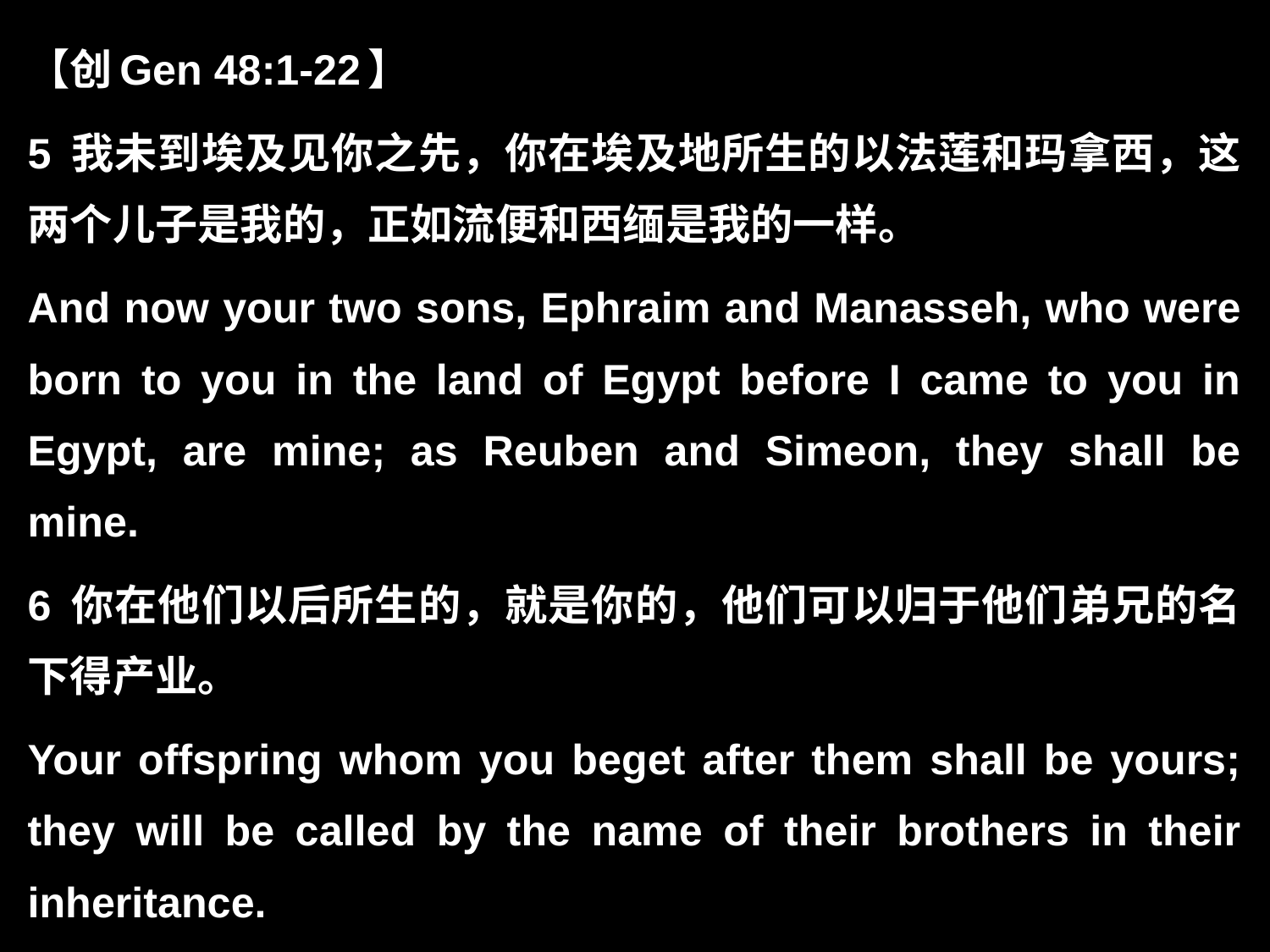

【创Gen 48:1-22】
5 我未到埃及见你之先，你在埃及地所生的以法莲和玛拿西，这两个儿子是我的，正如流便和西缅是我的一样。
And now your two sons, Ephraim and Manasseh, who were born to you in the land of Egypt before I came to you in Egypt, are mine; as Reuben and Simeon, they shall be mine.
6 你在他们以后所生的，就是你的，他们可以归于他们弟兄的名下得产业。
Your offspring whom you beget after them shall be yours; they will be called by the name of their brothers in their inheritance.